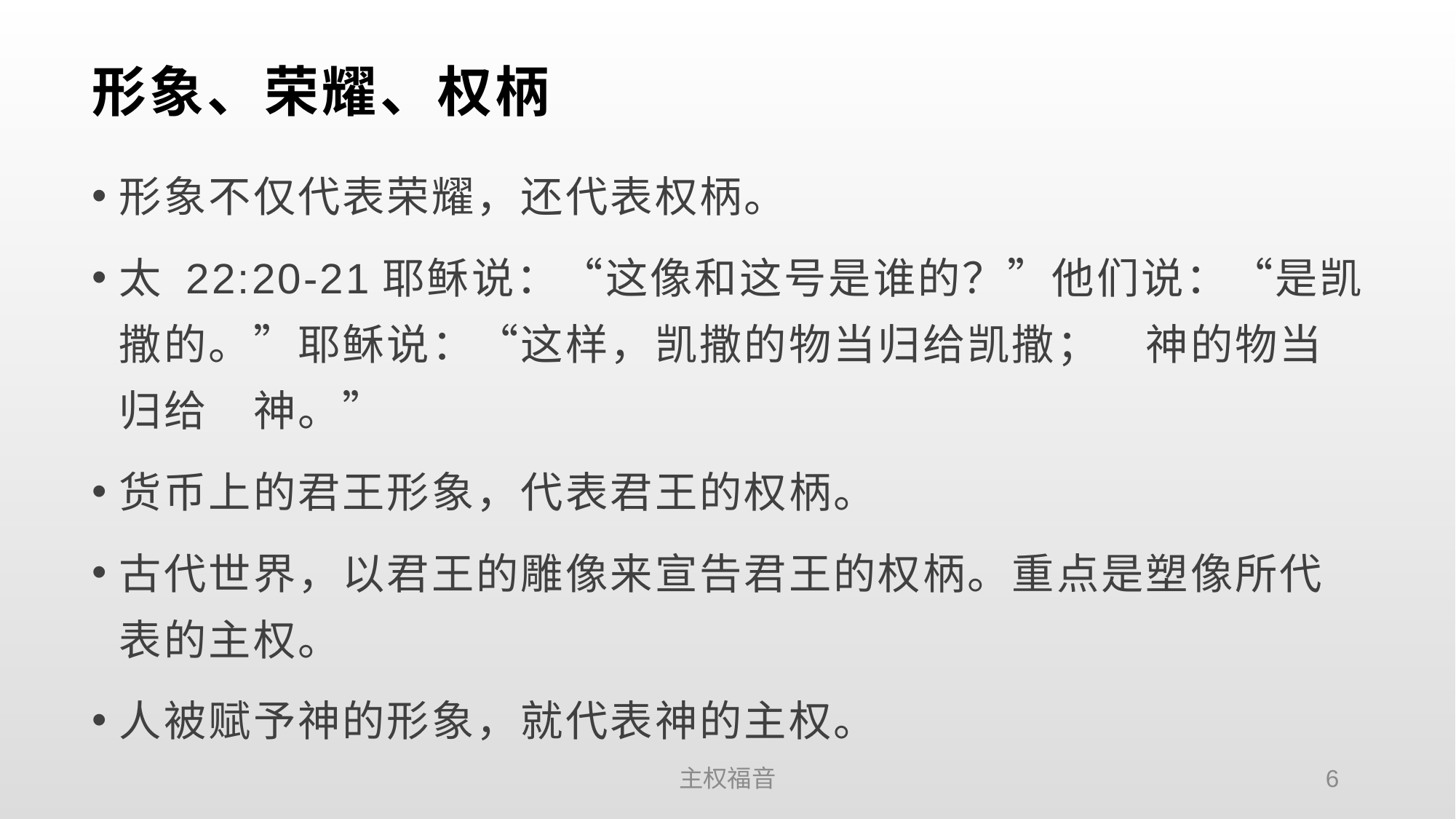

# 形象、荣耀、权柄
形象不仅代表荣耀，还代表权柄。
太 22:20-21耶稣说：“这像和这号是谁的？”他们说：“是凯撒的。”耶稣说：“这样，凯撒的物当归给凯撒；　神的物当归给　神。”
货币上的君王形象，代表君王的权柄。
古代世界，以君王的雕像来宣告君王的权柄。重点是塑像所代表的主权。
人被赋予神的形象，就代表神的主权。
主权福音
6